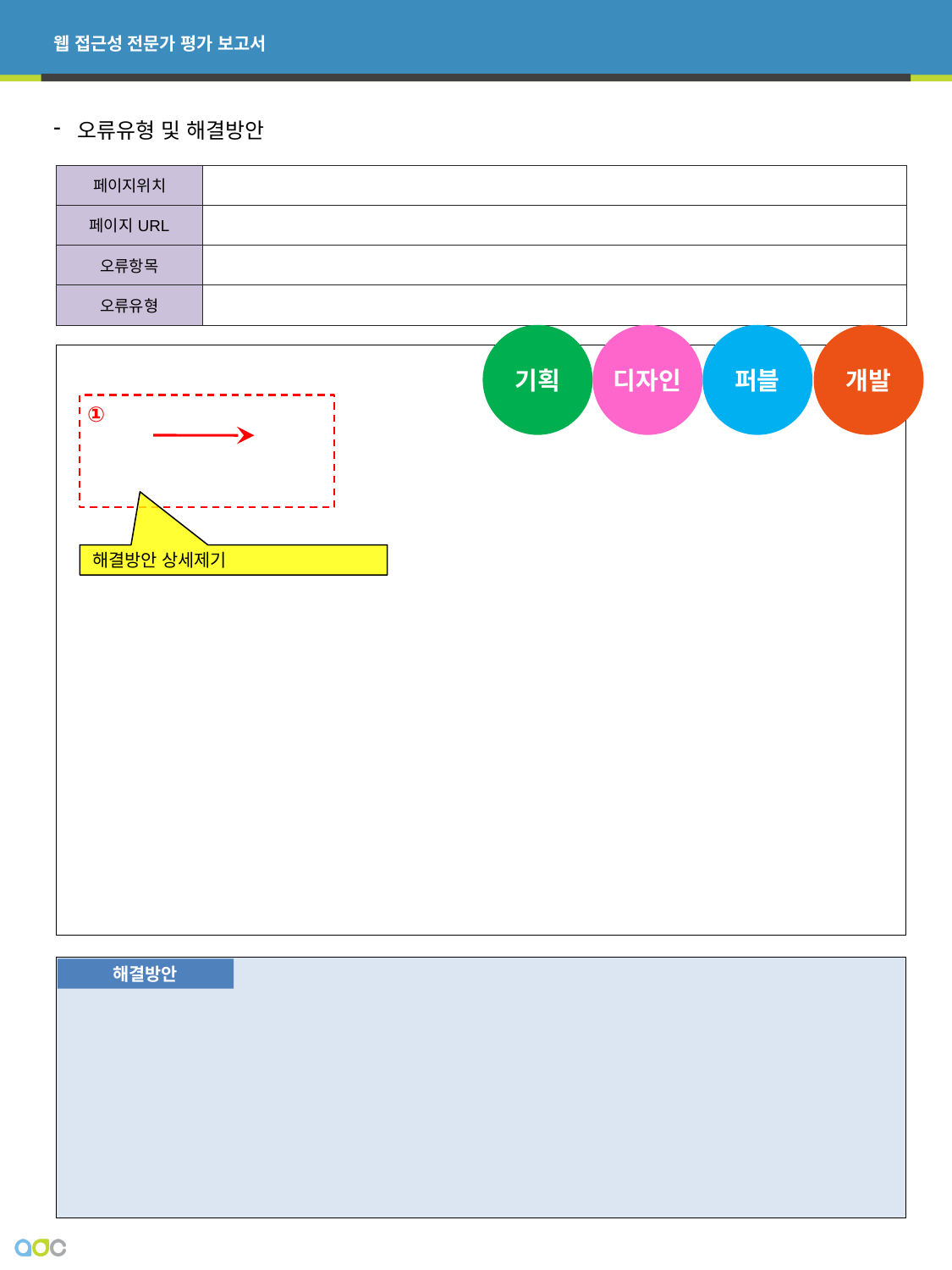

오류유형 및 해결방안
| 페이지위치 |  |
| --- | --- |
| 페이지URL |  |
| 오류항목 |  |
| 오류유형 |  |
기획
디자인
퍼블
개발

①

해결방안 상세제기

해결방안